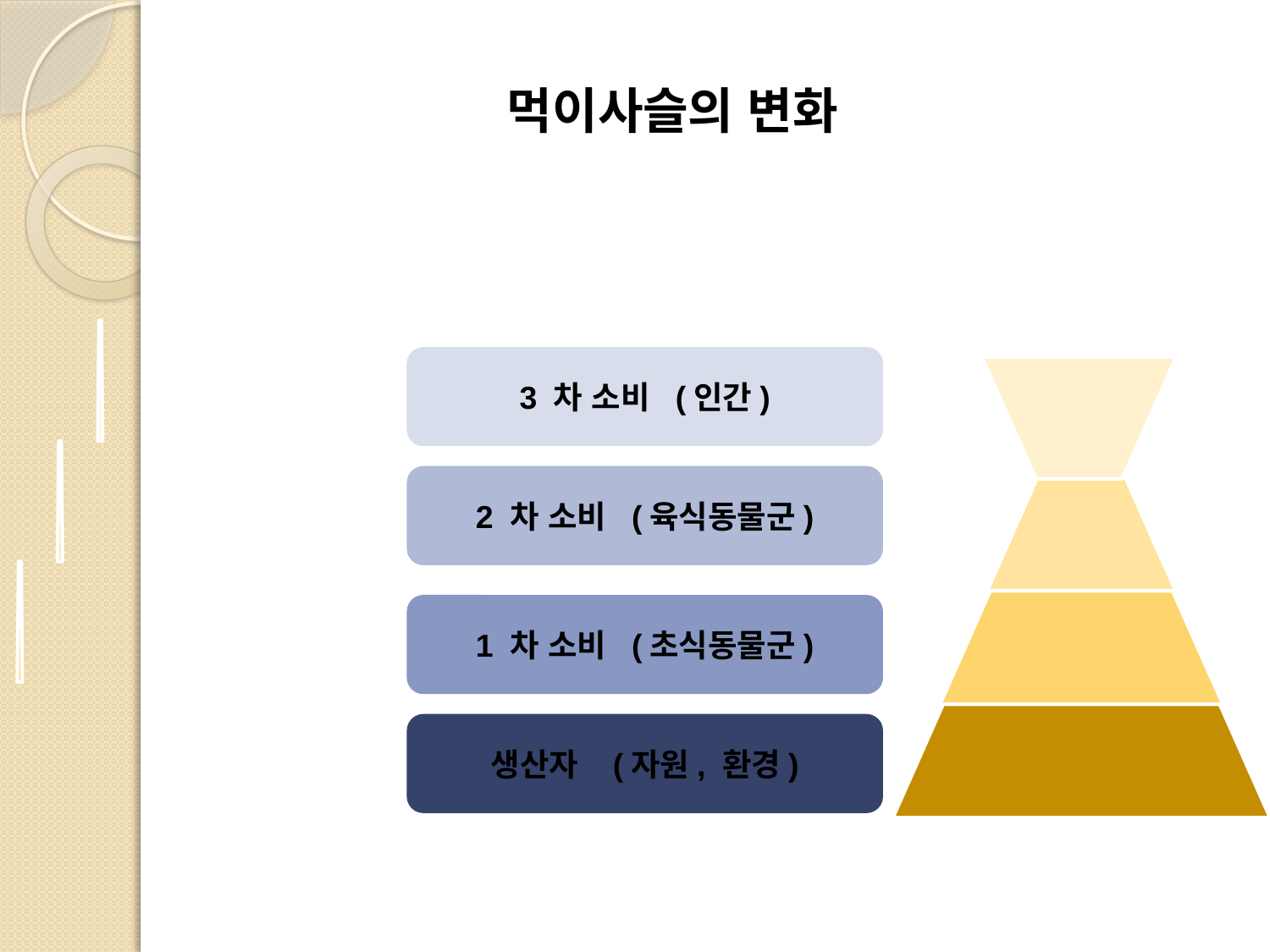

# 먹이사슬의 변화

3 차 소비  (인간)
2 차 소비  (육식동물군)
1 차 소비  (초식동물군)
생산자   (자원, 환경)